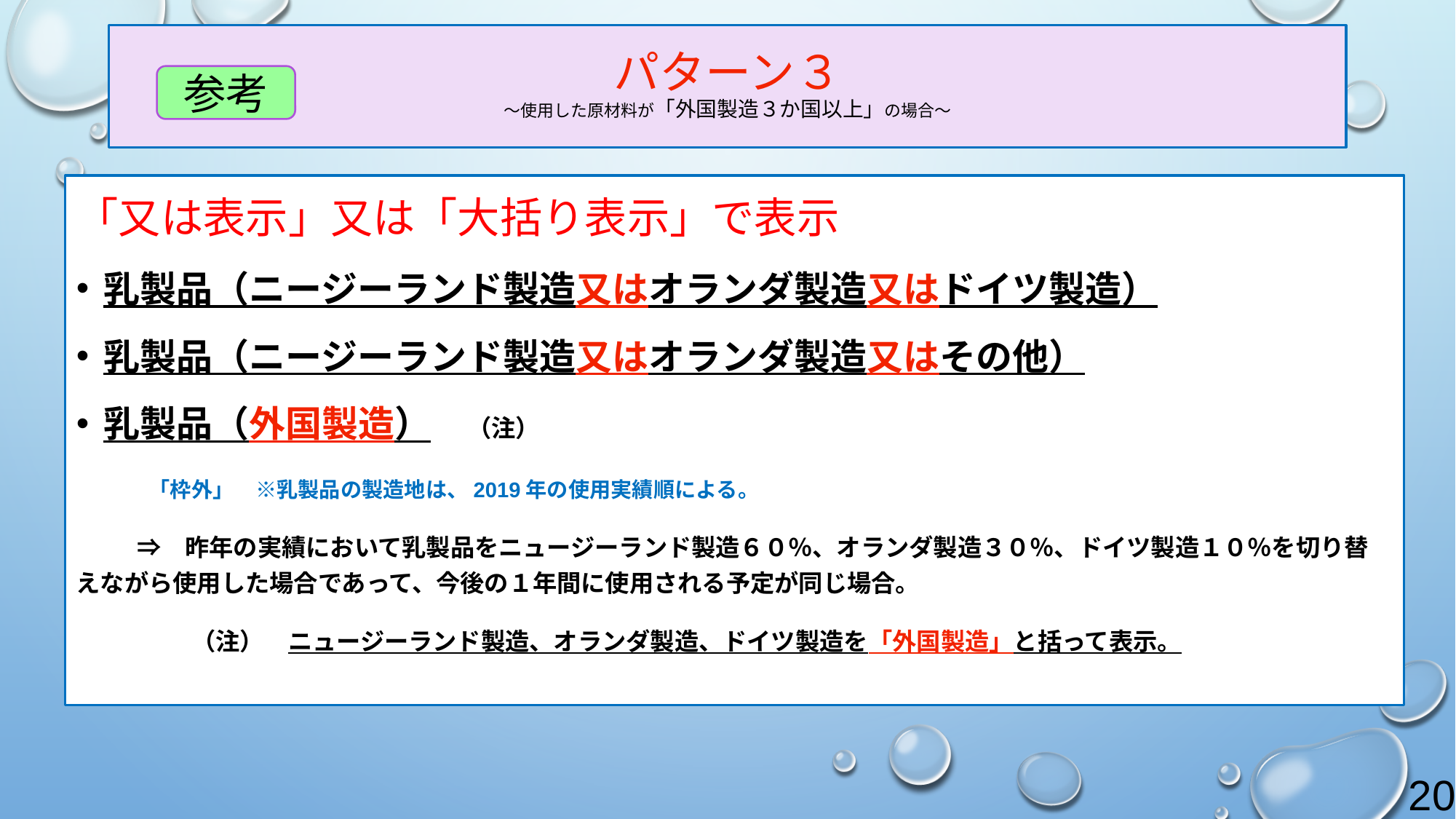

# パターン３ ～使用した原材料が「外国製造３か国以上」の場合～
参考
「又は表示」又は「大括り表示」で表示
乳製品（ニージーランド製造又はオランダ製造又はドイツ製造）
乳製品（ニージーランド製造又はオランダ製造又はその他）
乳製品（外国製造）　（注）
　　　「枠外」　※乳製品の製造地は、2019年の使用実績順による。
　　⇒　昨年の実績において乳製品をニュージーランド製造６０％、オランダ製造３０％、ドイツ製造１０％を切り替えながら使用した場合であって、今後の１年間に使用される予定が同じ場合。
　　　　（注）　ニュージーランド製造、オランダ製造、ドイツ製造を「外国製造」と括って表示。

20